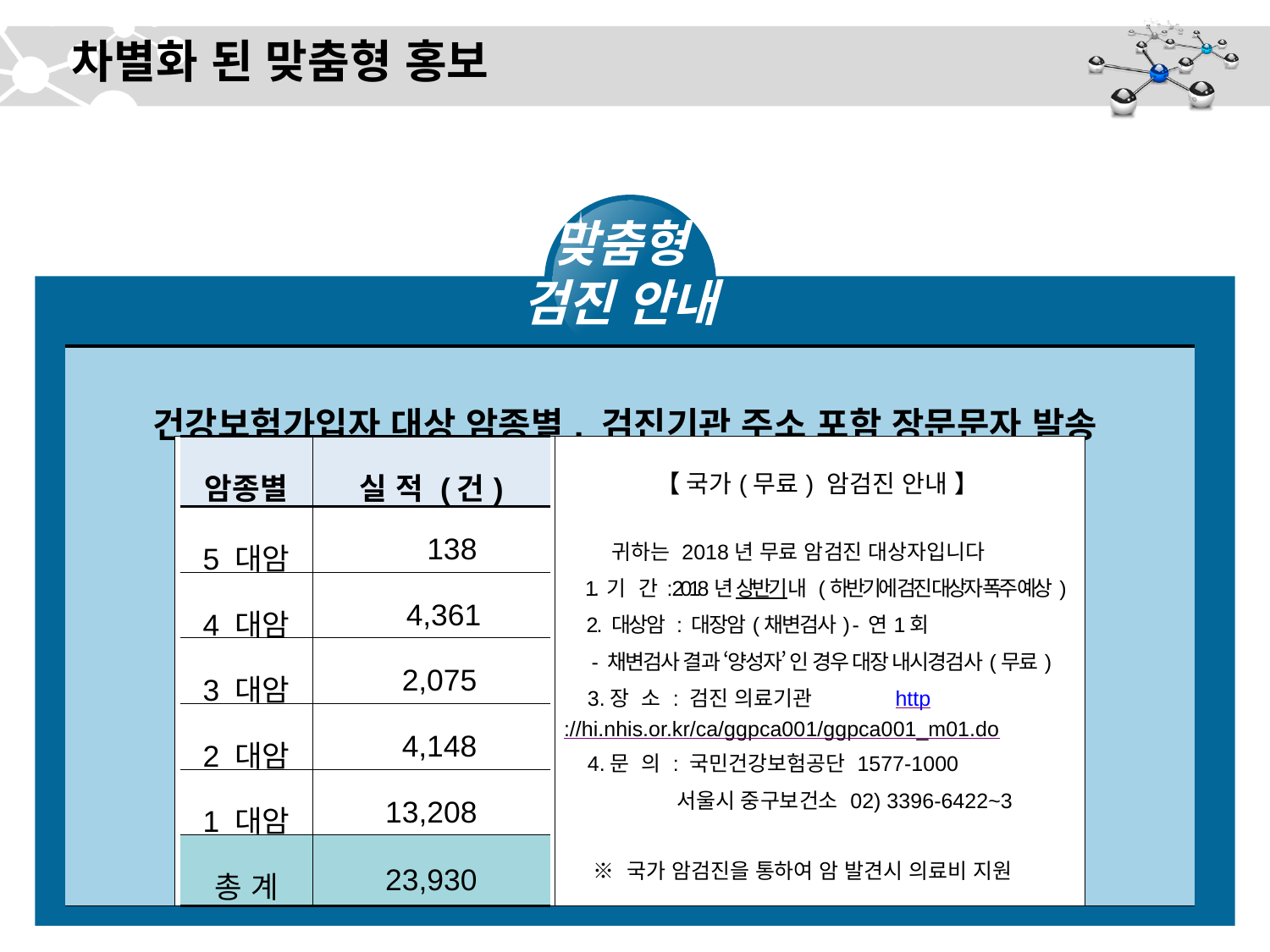

# 차별화 된 맞춤형 홍보

맞춤형
검진 안내

| 건강보험가입자 대상 암종별, 검진기관 주소 포함 장문문자 발송 |
| --- |

|  | 【 국가(무료) 암검진 안내 】 귀하는 2018년 무료 암검진 대상자입니다 1. 기 간 : 2018년 상반기내 (하반기에 검진 대상자 폭주 예상) 2. 대상암 : 대장암(채변검사) - 연1회 - 채변검사 결과 ‘양성자’ 인 경우 대장 내시경검사(무료) 3.장 소 : 검진 의료기관 http://hi.nhis.or.kr/ca/ggpca001/ggpca001\_m01.do 4.문 의 : 국민건강보험공단 1577-1000 서울시 중구보건소 02) 3396-6422~3 ※ 국가 암검진을 통하여 암 발견시 의료비 지원 |
| --- | --- |
| 암종별 | 실 적 (건) |
| --- | --- |
| 5 대암 | 138 |
| 4 대암 | 4,361 |
| 3 대암 | 2,075 |
| 2 대암 | 4,148 |
| 1 대암 | 13,208 |
| 총 계 | 23,930 |